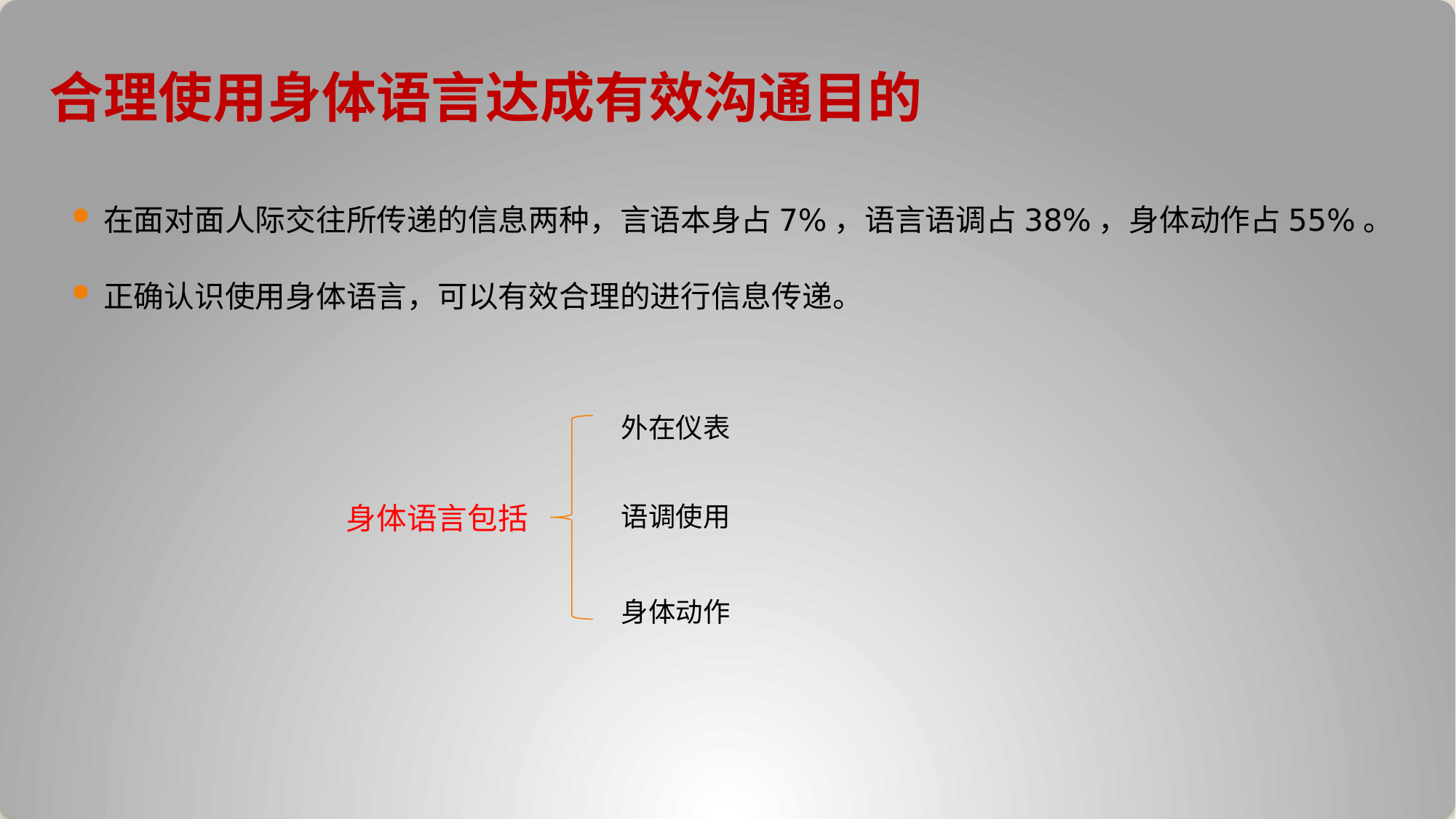

# 合理使用身体语言达成有效沟通目的
在面对面人际交往所传递的信息两种，言语本身占7%，语言语调占38%，身体动作占55%。
正确认识使用身体语言，可以有效合理的进行信息传递。

外在仪表

身体语言包括

语调使用
身体动作